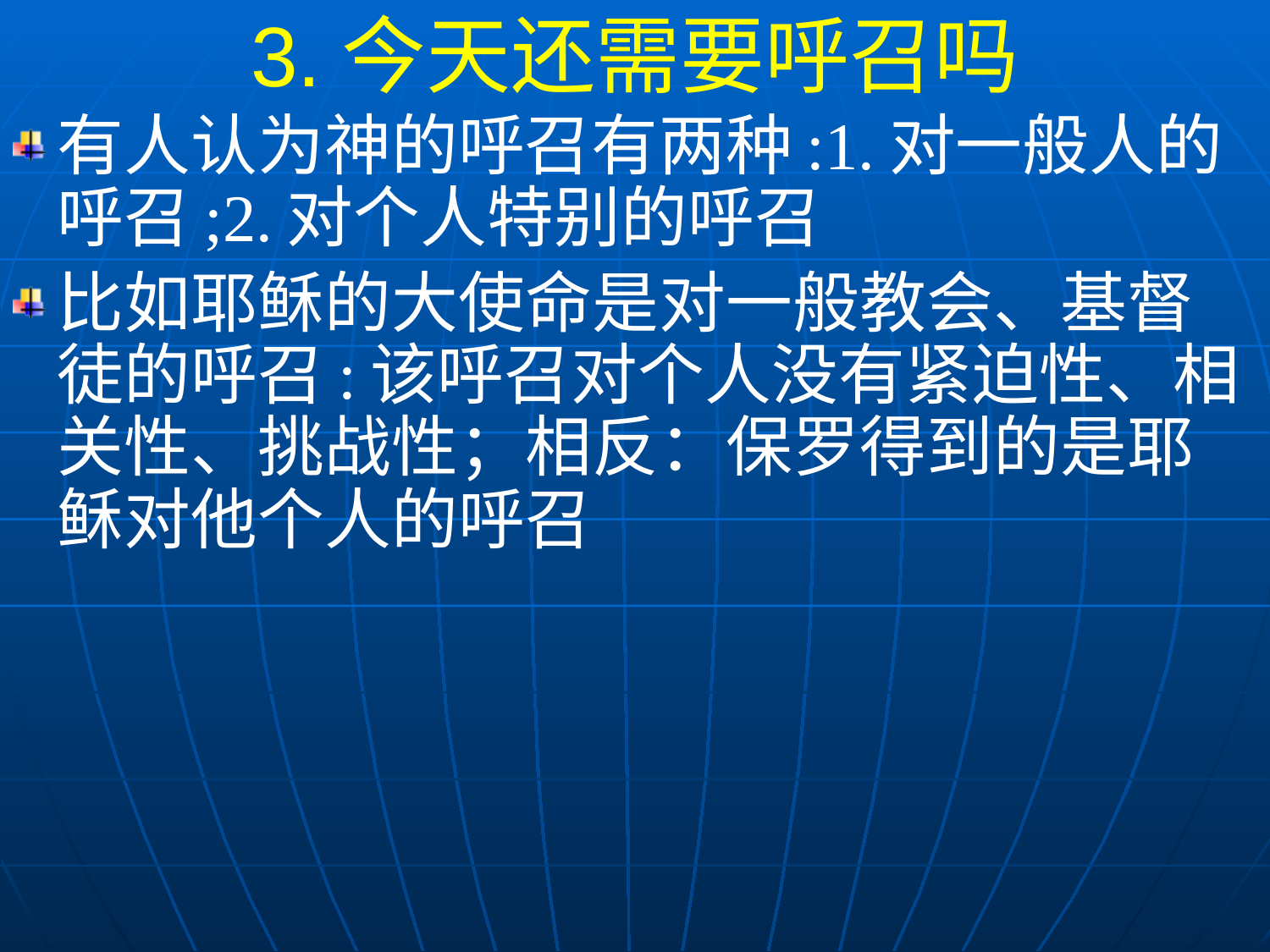

3.今天还需要呼召吗
有人认为神的呼召有两种:1.对一般人的呼召;2.对个人特别的呼召
比如耶稣的大使命是对一般教会、基督徒的呼召:该呼召对个人没有紧迫性、相关性、挑战性；相反：保罗得到的是耶稣对他个人的呼召
我想每个人对神在圣经中所谓对一般基督徒的呼召应该慎重考虑
教会步入中年,好像很多需要都已经得到满足,最容易失去目标、使命;变成封闭、内向;没有呼召